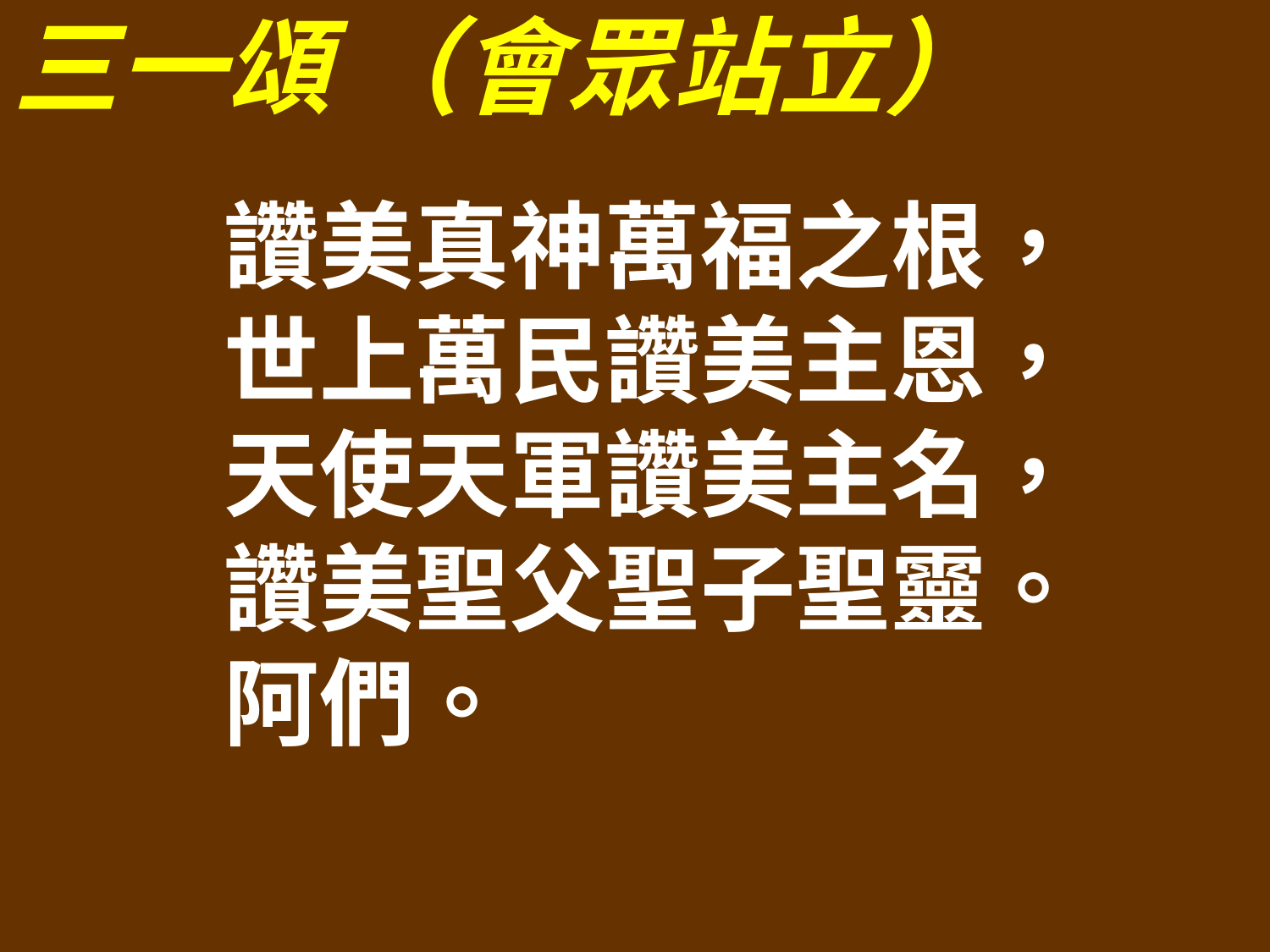

# 三一頌 （會眾站立）
讚美真神萬福之根，
世上萬民讚美主恩，
天使天軍讚美主名，
讚美聖父聖子聖靈。
阿們。